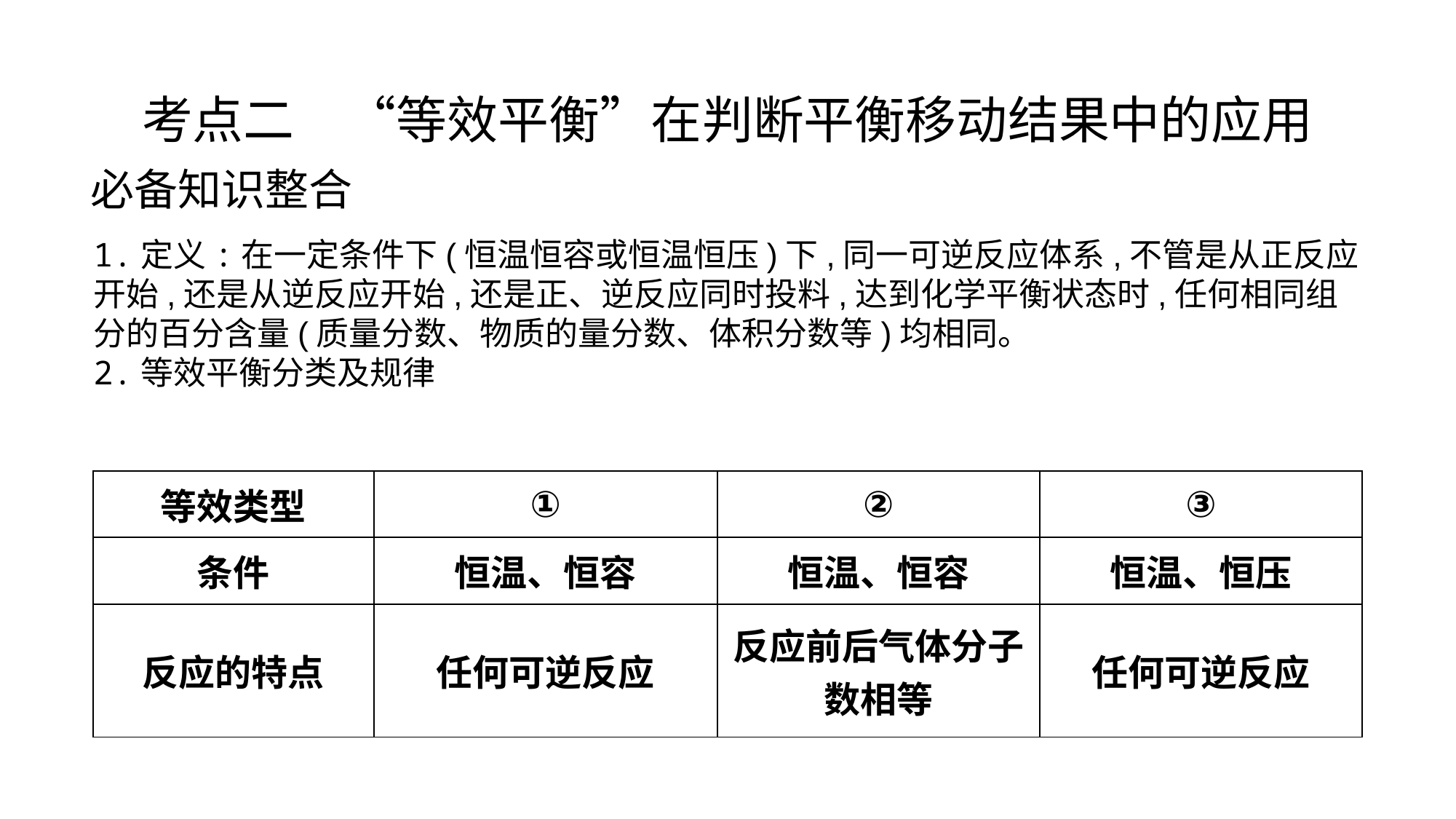

考点二　“等效平衡”在判断平衡移动结果中的应用
必备知识整合
1.定义:在一定条件下(恒温恒容或恒温恒压)下,同一可逆反应体系,不管是从正反应开始,还是从逆反应开始,还是正、逆反应同时投料,达到化学平衡状态时,任何相同组分的百分含量(质量分数、物质的量分数、体积分数等)均相同。
2.等效平衡分类及规律
| 等效类型 | ① | ② | ③ |
| --- | --- | --- | --- |
| 条件 | 恒温、恒容 | 恒温、恒容 | 恒温、恒压 |
| 反应的特点 | 任何可逆反应 | 反应前后气体分子数相等 | 任何可逆反应 |